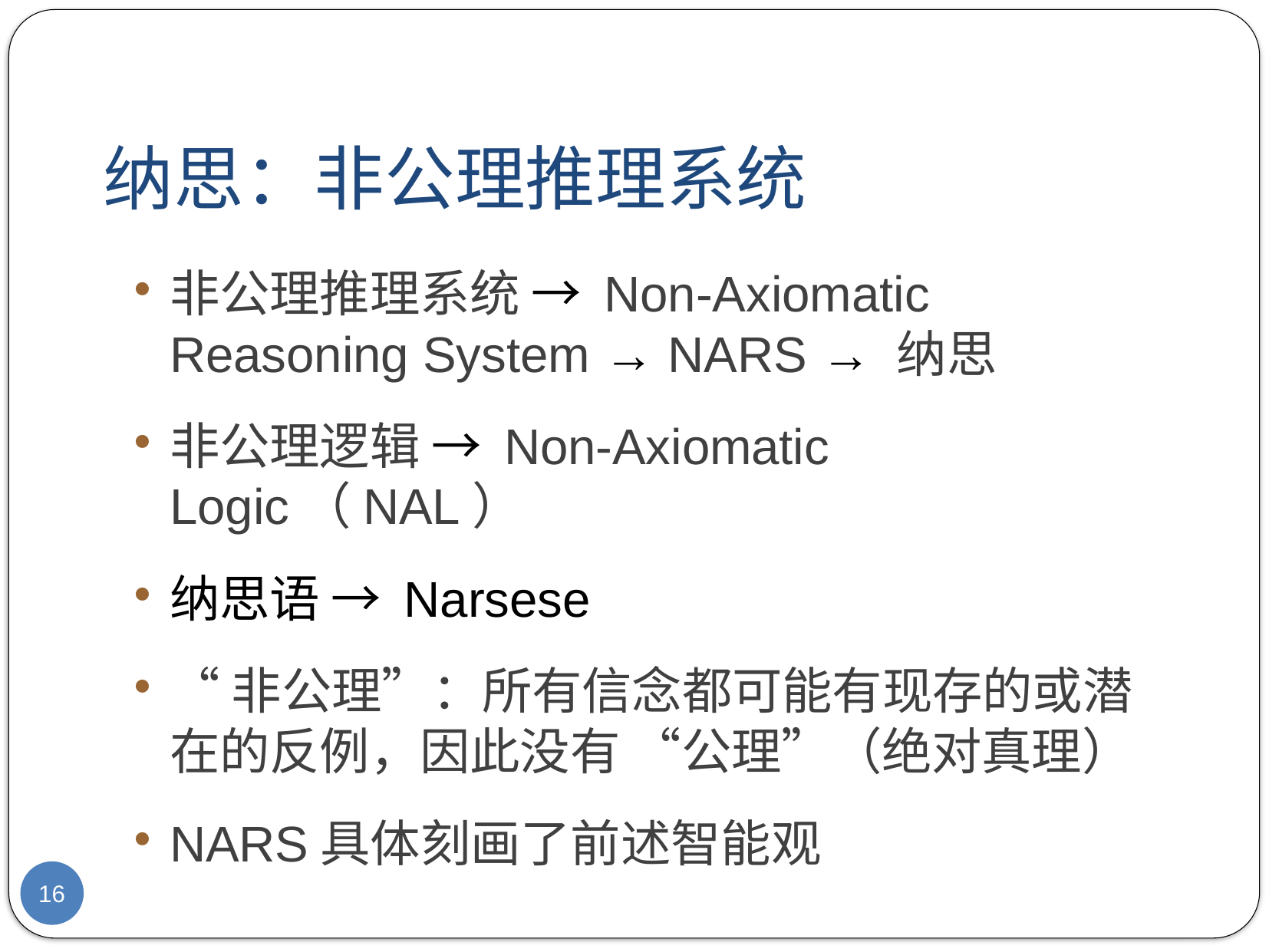

# 纳思：非公理推理系统
非公理推理系统 → Non-Axiomatic Reasoning System → NARS → 纳思
非公理逻辑 → Non-Axiomatic Logic（NAL）
纳思语 → Narsese
“非公理”：所有信念都可能有现存的或潜在的反例，因此没有 “公理”（绝对真理）
NARS具体刻画了前述智能观
16